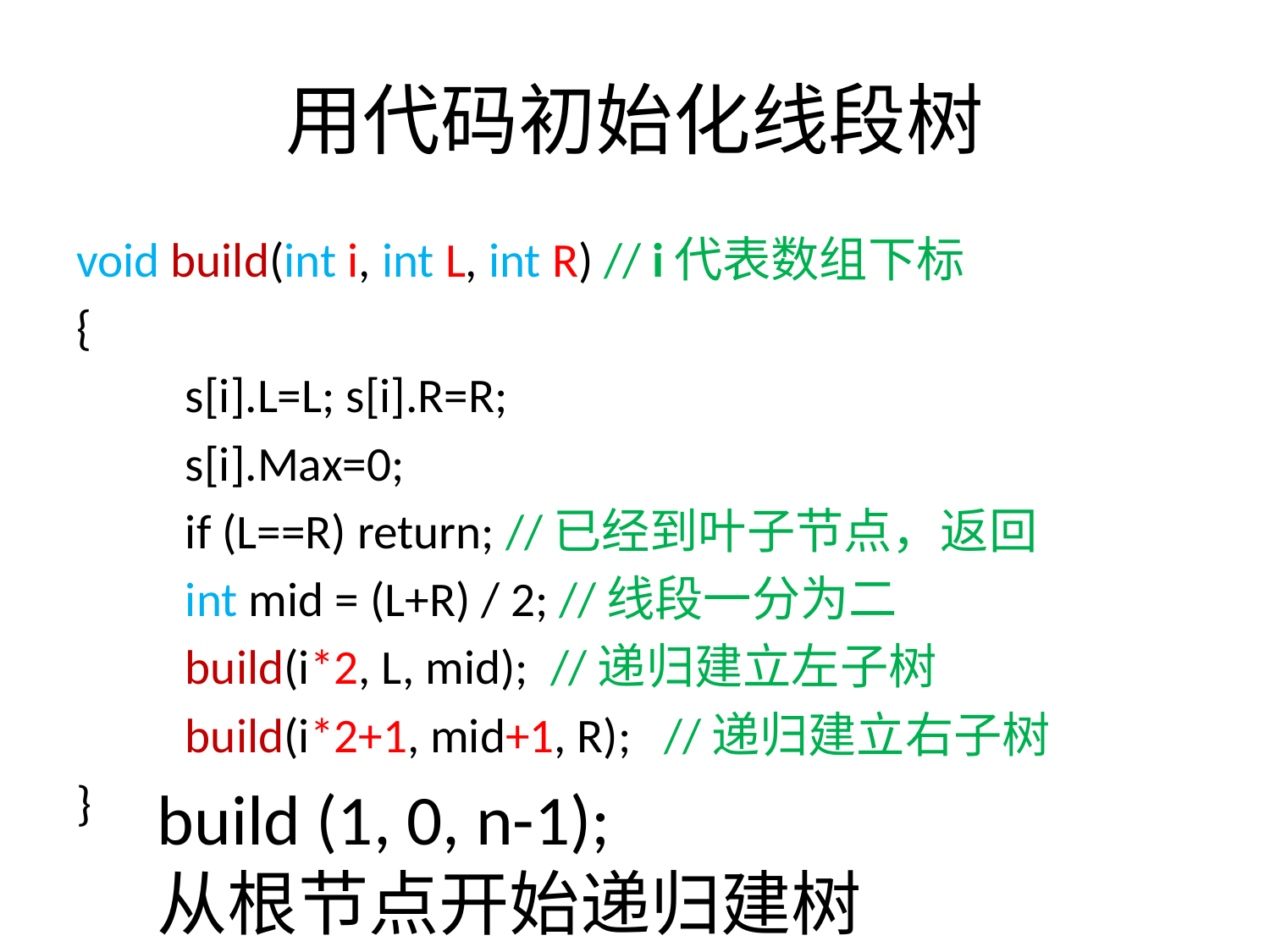

# 用代码初始化线段树
void build(int i, int L, int R) // i代表数组下标
{
	s[i].L=L; s[i].R=R;
	s[i].Max=0;
	if (L==R) return; //已经到叶子节点，返回
	int mid = (L+R) / 2; //线段一分为二
	build(i*2, L, mid);  //递归建立左子树
	build(i*2+1, mid+1, R);   //递归建立右子树
}
build (1, 0, n-1);
从根节点开始递归建树